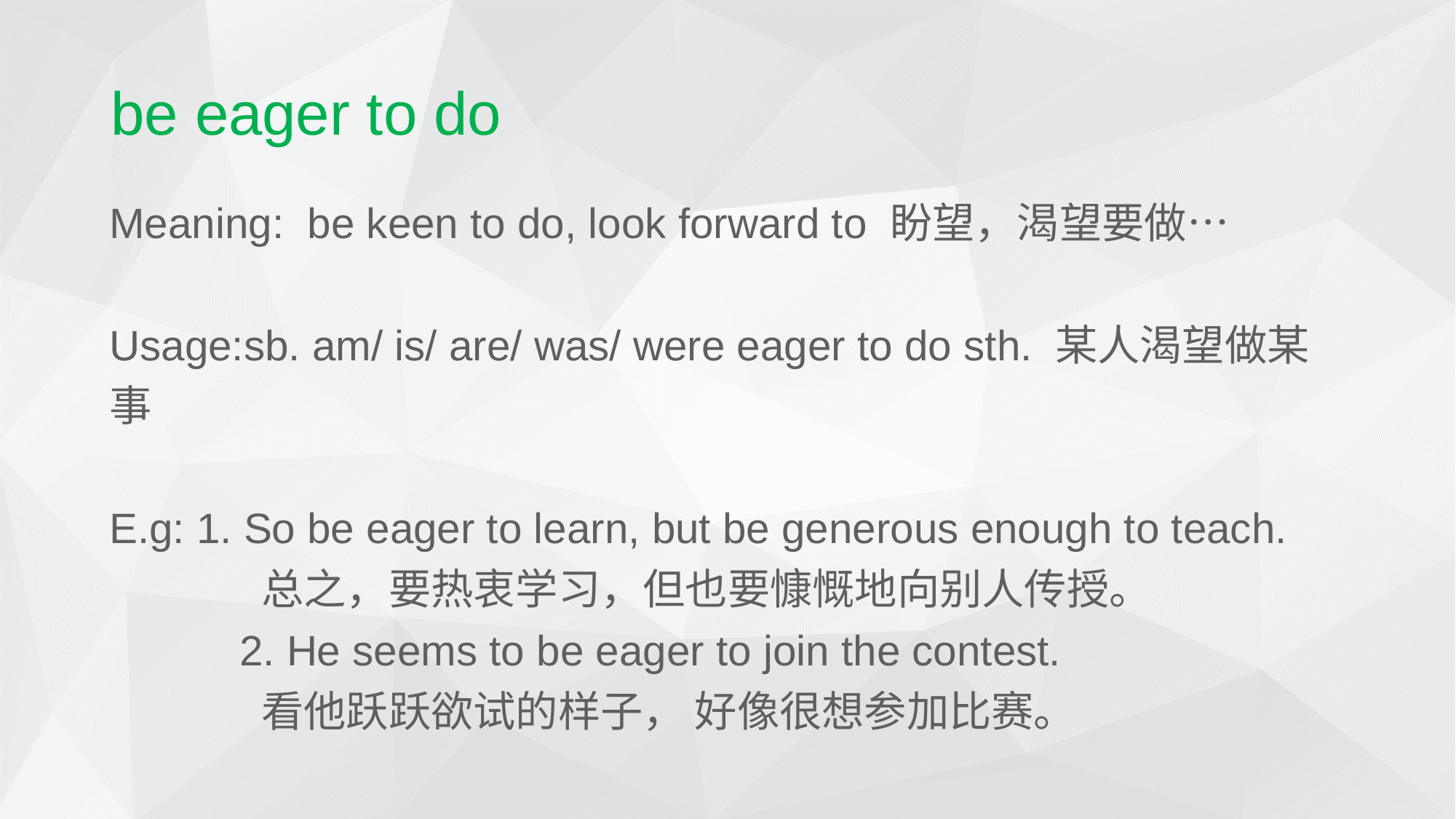

# be eager to do
Meaning:  be keen to do, look forward to 盼望，渴望要做…

Usage:sb. am/ is/ are/ was/ were eager to do sth. 某人渴望做某事

E.g: 1. So be eager to learn, but be generous enough to teach.
               总之，要热衷学习，但也要慷慨地向别人传授。
           2. He seems to be eager to join the contest.
               看他跃跃欲试的样子， 好像很想参加比赛。